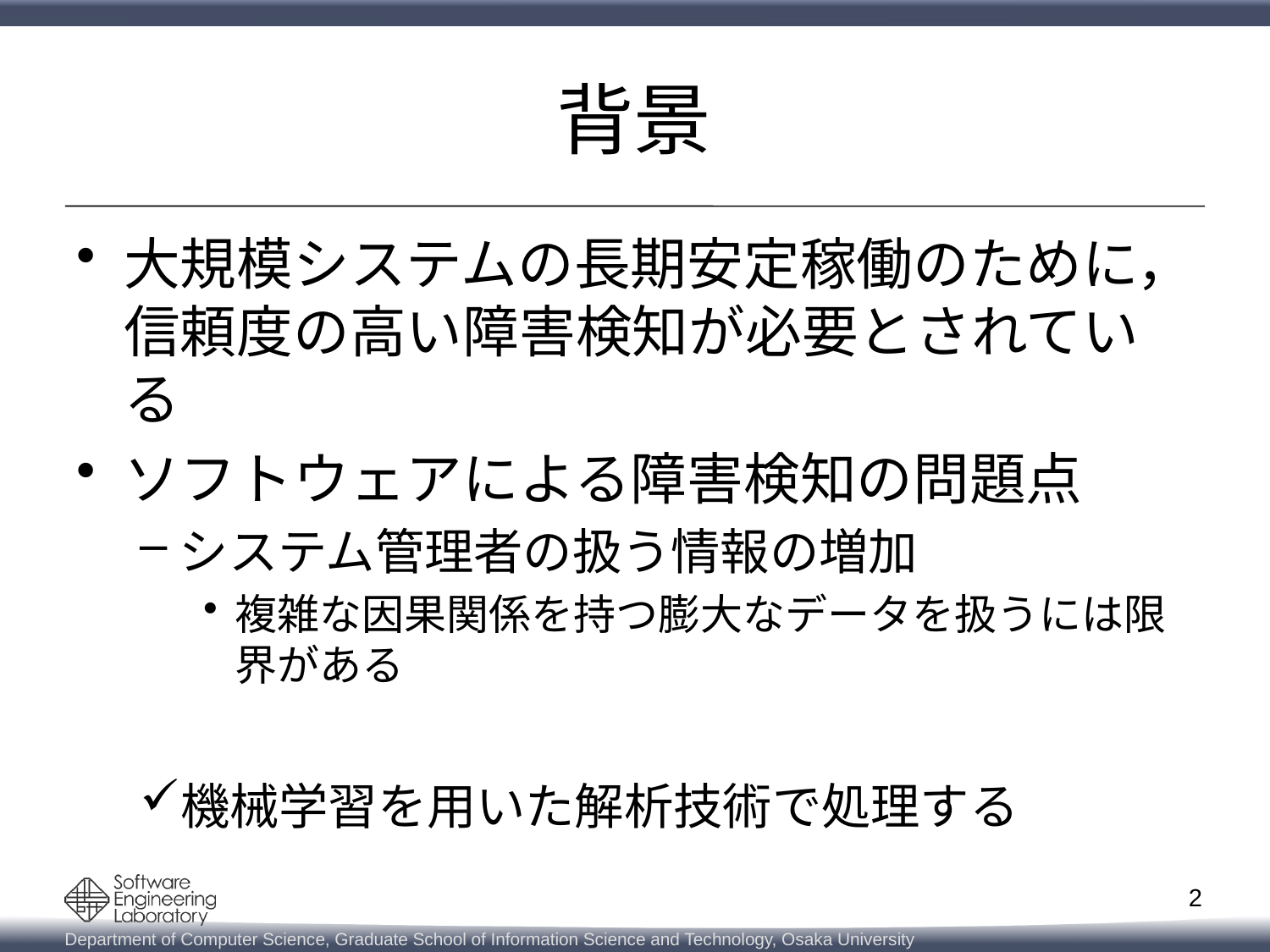

# 背景
大規模システムの長期安定稼働のために，信頼度の高い障害検知が必要とされている
ソフトウェアによる障害検知の問題点
システム管理者の扱う情報の増加
複雑な因果関係を持つ膨大なデータを扱うには限界がある

機械学習を用いた解析技術で処理する

2